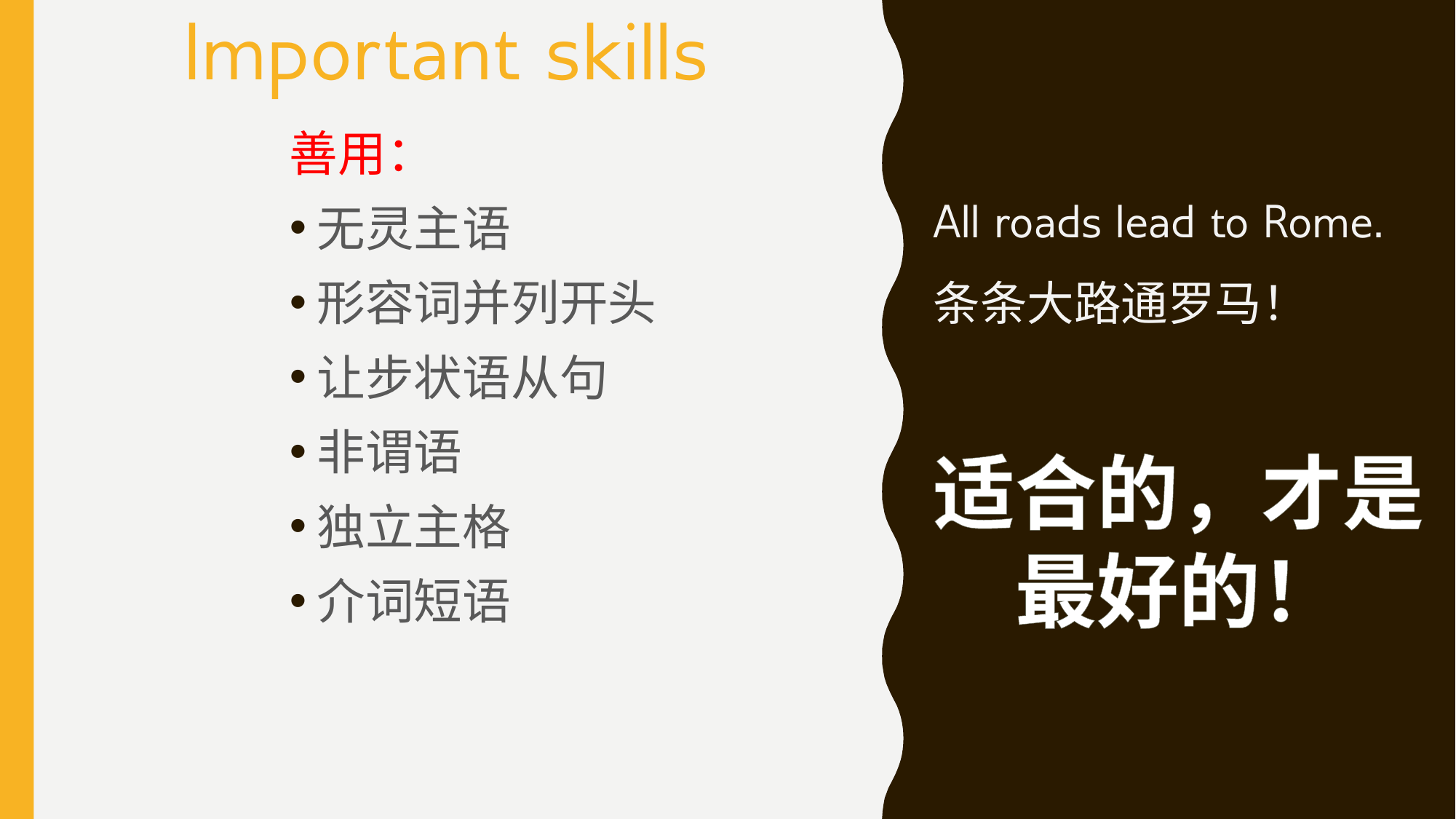

Important skills
善用：
无灵主语
形容词并列开头
让步状语从句
非谓语
独立主格
介词短语

All roads lead to Rome.
条条大路通罗马！
适合的，才是最好的！